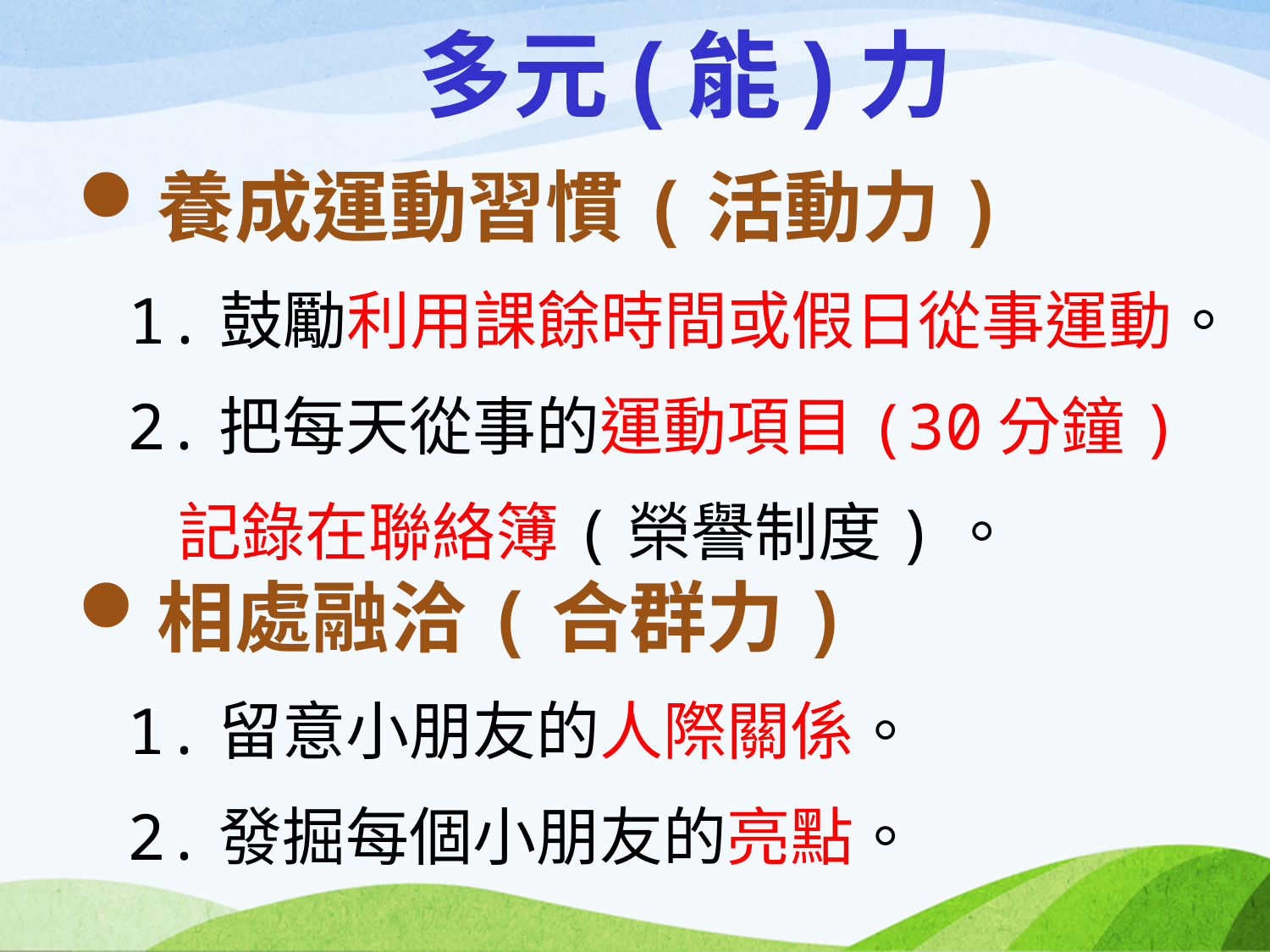

# 多元(能)力
養成運動習慣(活動力)
1.鼓勵利用課餘時間或假日從事運動。
2.把每天從事的運動項目(30分鐘)記錄在聯絡簿(榮譽制度)。
相處融洽(合群力)
1.留意小朋友的人際關係。
2.發掘每個小朋友的亮點。